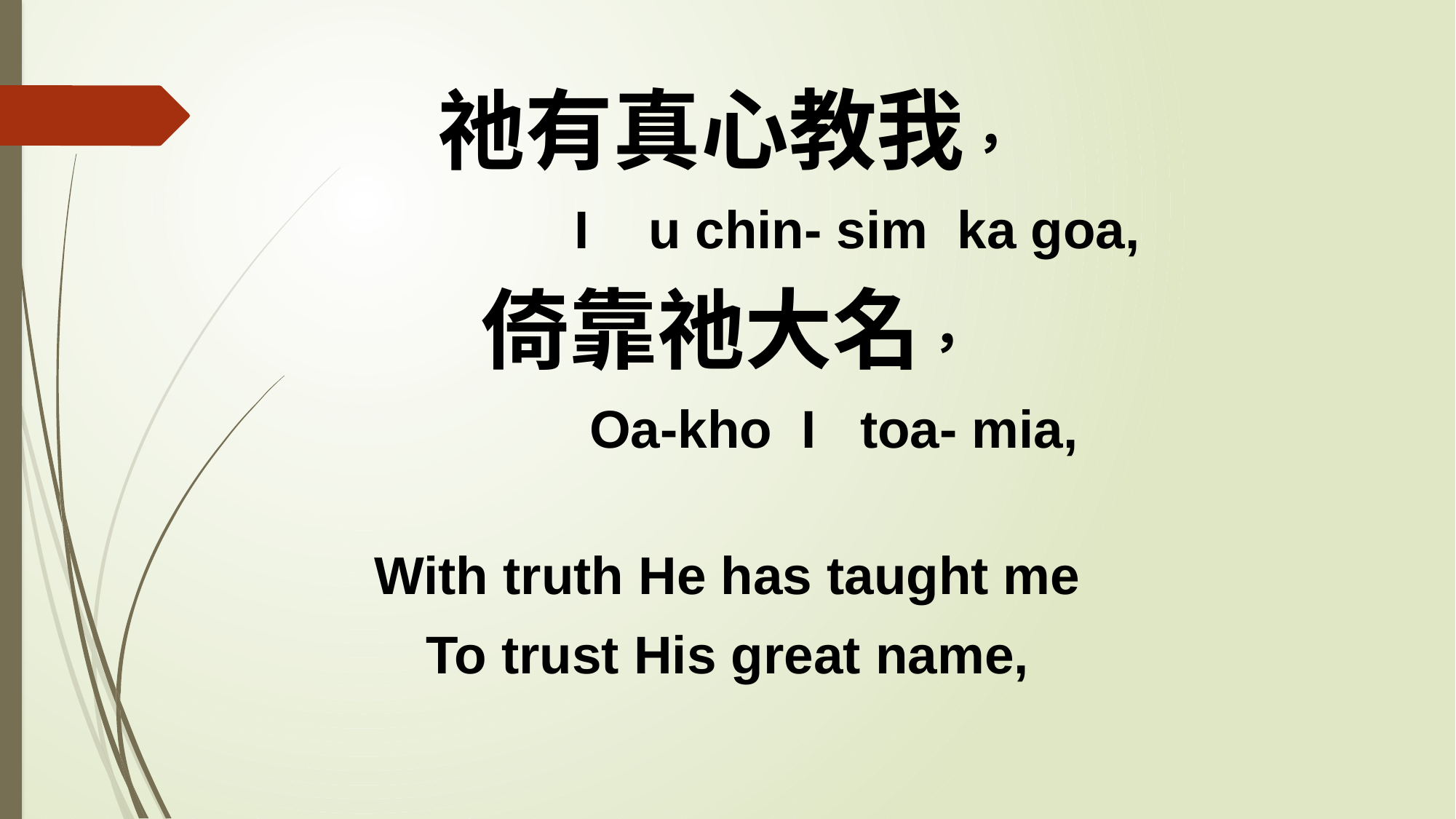

祂有真心教我，
                         I    u chin- sim  ka goa,
倚靠祂大名，
                          Oa-kho  I   toa- mia,

With truth He has taught me
To trust His great name,